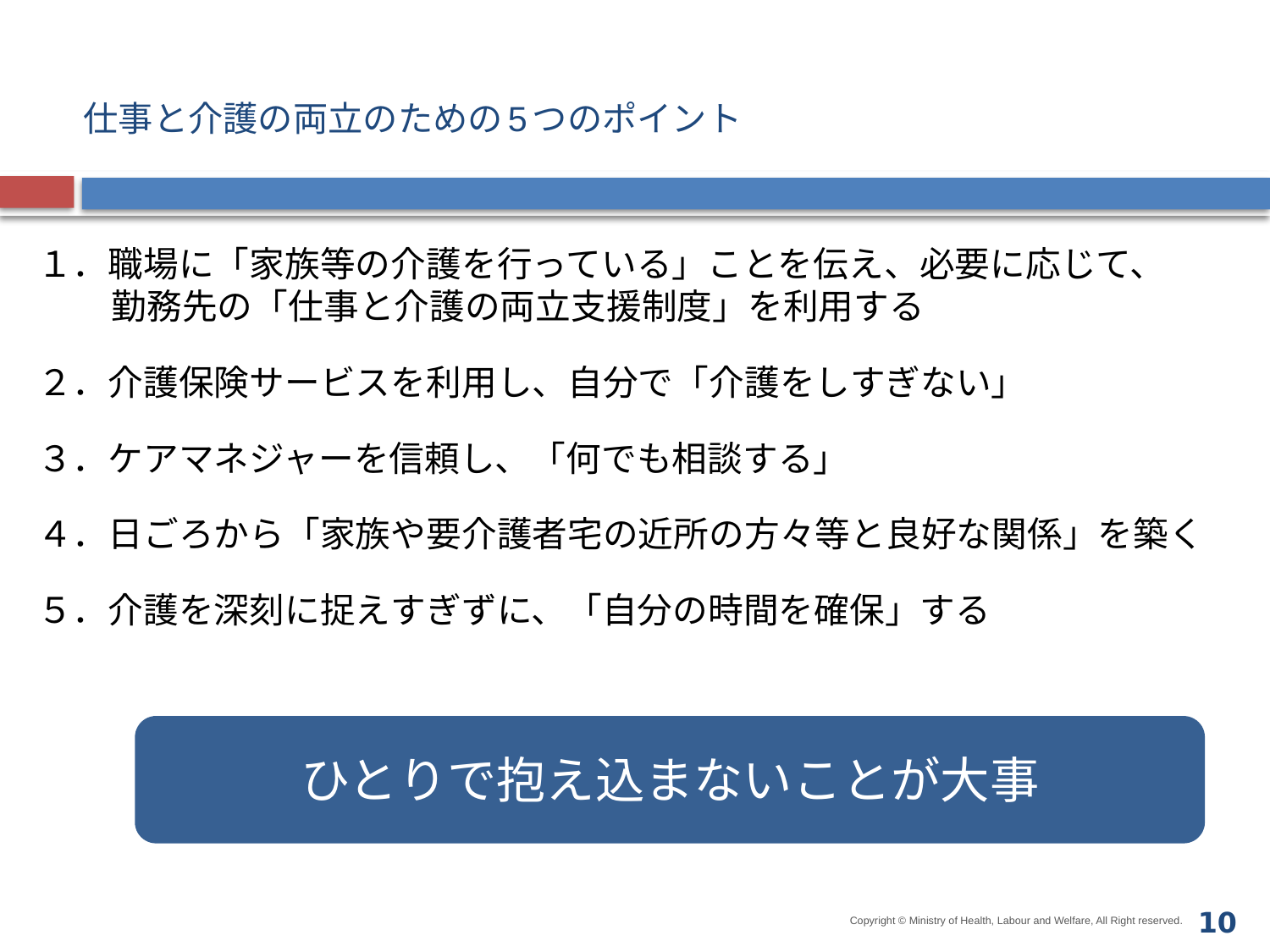

# 仕事と介護の両立のための5つのポイント
１．職場に「家族等の介護を行っている」ことを伝え、必要に応じて、
勤務先の「仕事と介護の両立支援制度」を利用する
２．介護保険サービスを利用し、自分で「介護をしすぎない」
３．ケアマネジャーを信頼し、「何でも相談する」
４．日ごろから「家族や要介護者宅の近所の方々等と良好な関係」を築く
５．介護を深刻に捉えすぎずに、「自分の時間を確保」する

ひとりで抱え込まないことが大事
10